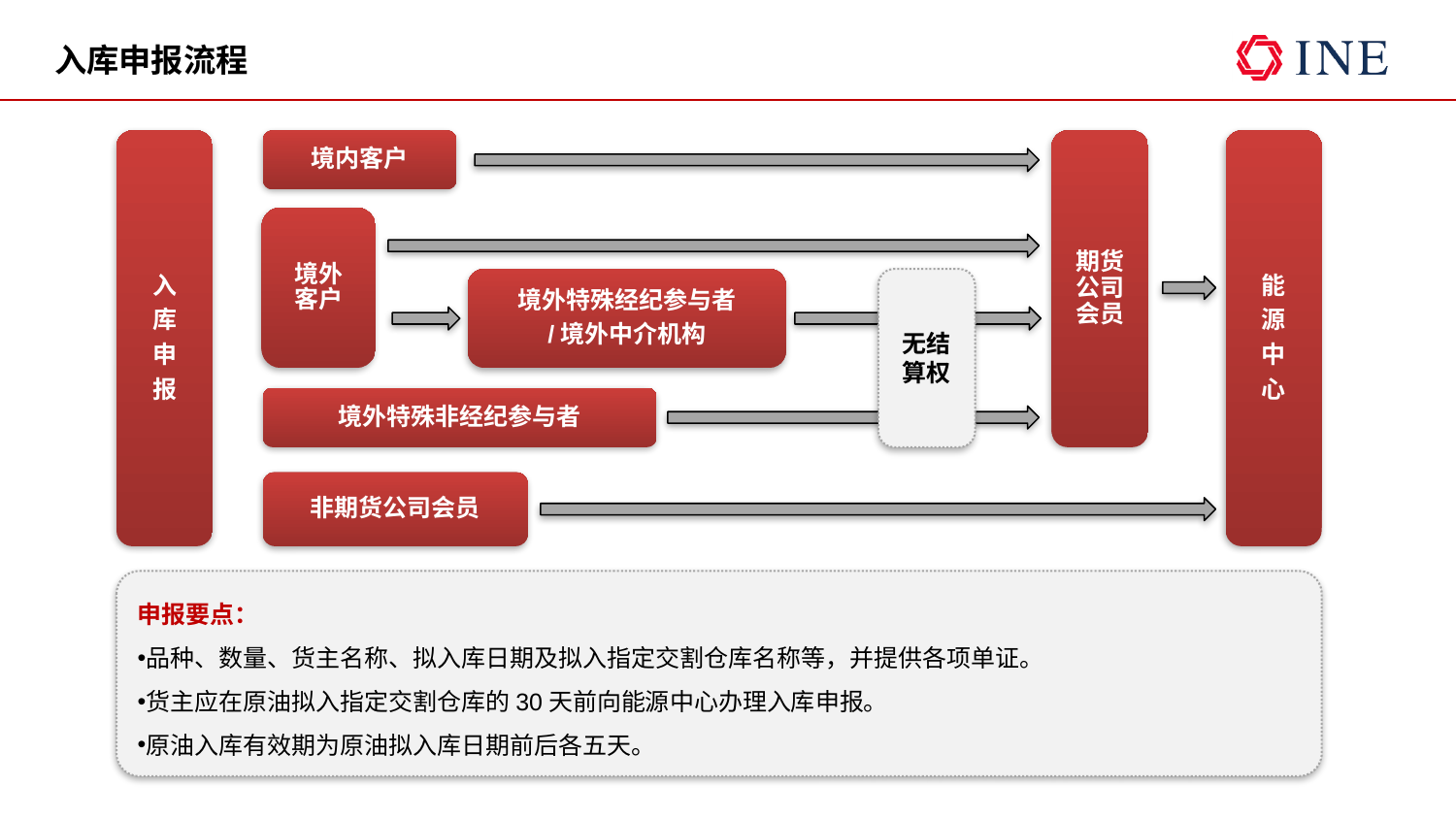

# 入库申报流程
入
库
申
报
境内客户
期货公司会员
能
源
中
心

境外客户

境外特殊经纪参与者
/境外中介机构
无结算权

境外特殊非经纪参与者

非期货公司会员

申报要点：
品种、数量、货主名称、拟入库日期及拟入指定交割仓库名称等，并提供各项单证。
货主应在原油拟入指定交割仓库的30天前向能源中心办理入库申报。
原油入库有效期为原油拟入库日期前后各五天。